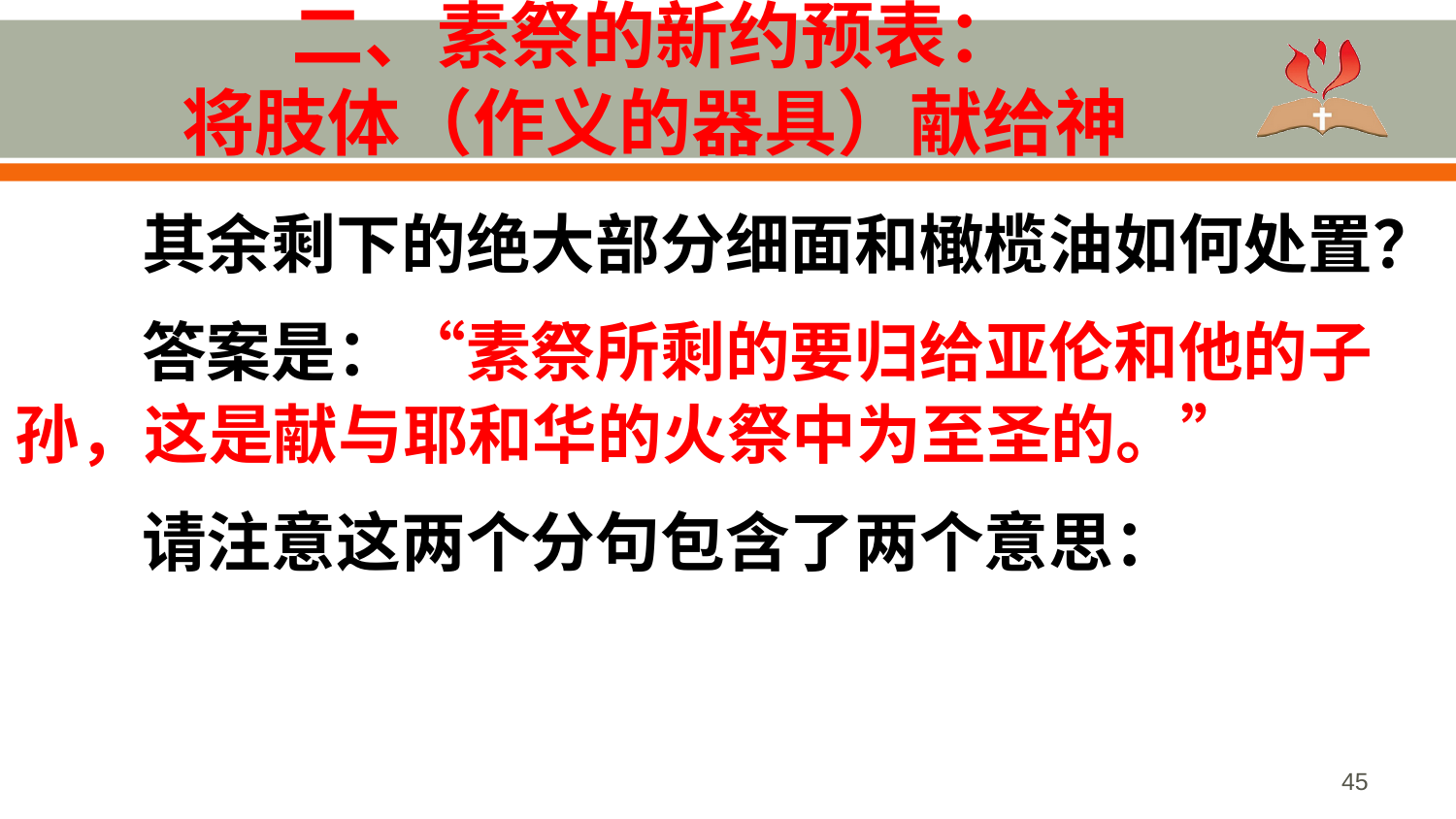

# 二、素祭的新约预表： 将肢体（作义的器具）献给神
其余剩下的绝大部分细面和橄榄油如何处置？
答案是：“素祭所剩的要归给亚伦和他的子孙，这是献与耶和华的火祭中为至圣的。”
请注意这两个分句包含了两个意思：

45